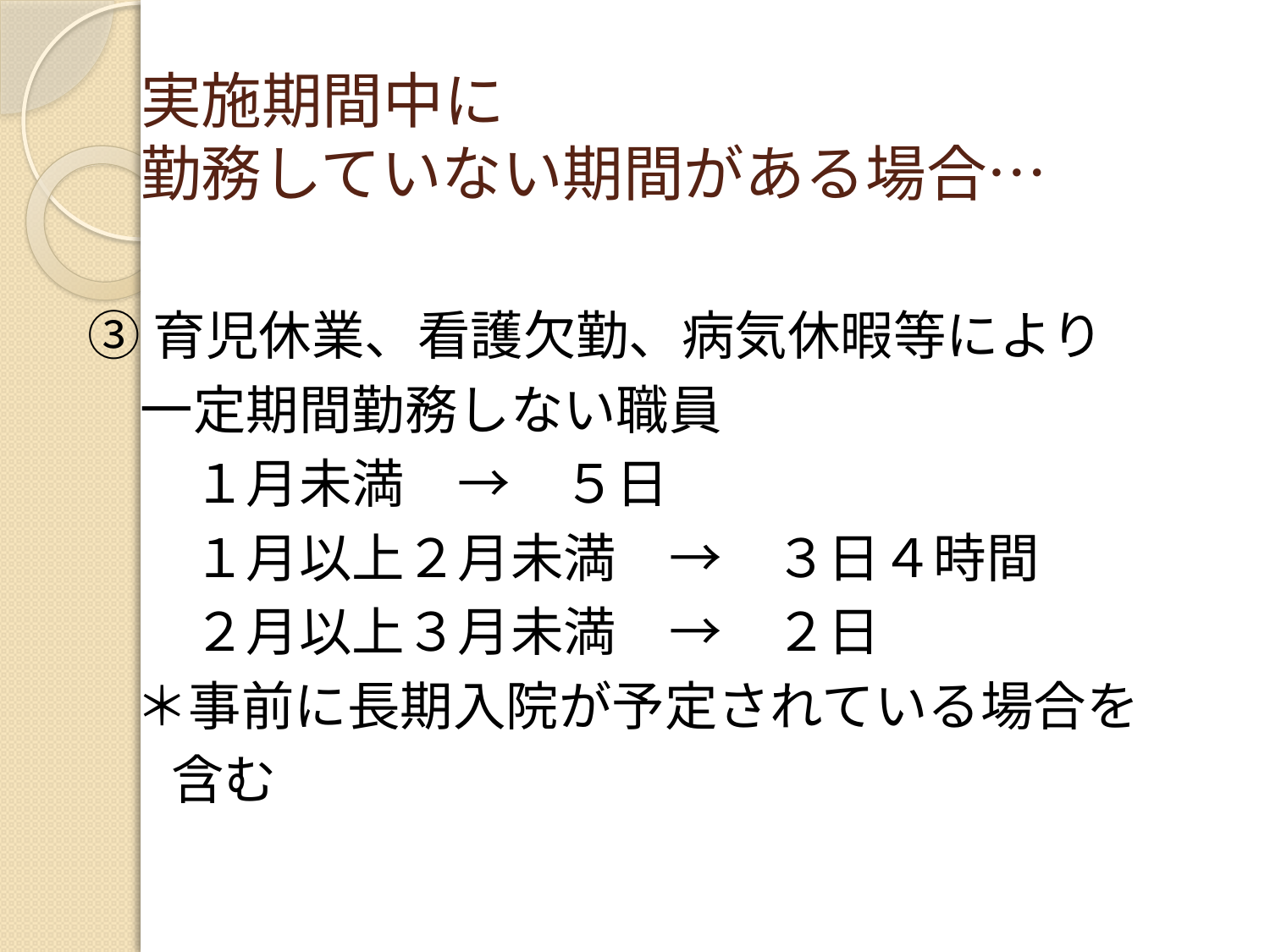

# 実施期間中に 勤務していない期間がある場合…

③育児休業、看護欠勤、病気休暇等により
　一定期間勤務しない職員
　　１月未満　→　５日
　　１月以上２月未満　→　３日４時間
　　２月以上３月未満　→　２日
   ＊事前に長期入院が予定されている場合を
      含む